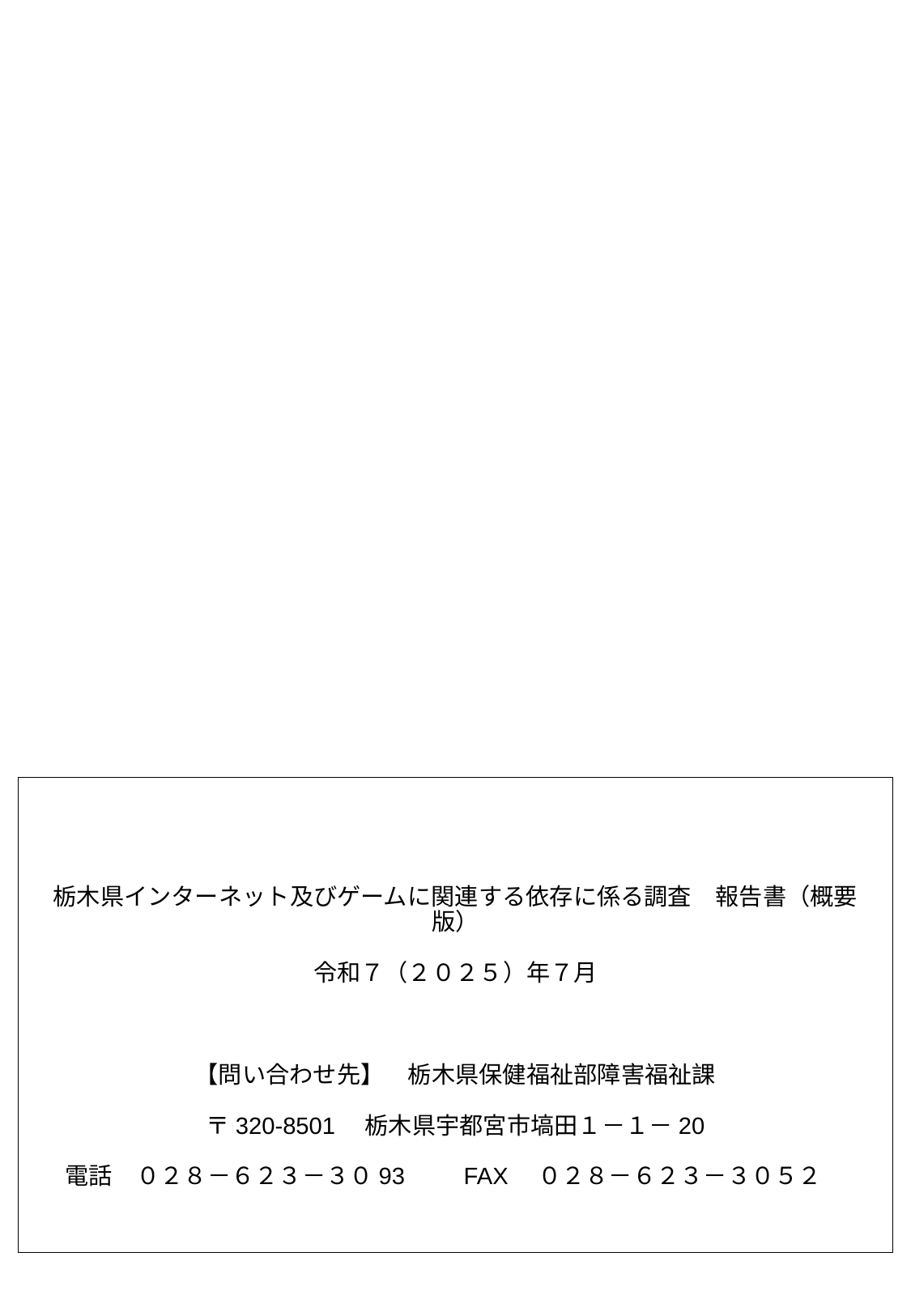

# 栃木県インターネット及びゲームに関連する依存に係る調査　報告書（概要版） 令和７（２０２５）年７月 【問い合わせ先】　栃木県保健福祉部障害福祉課 〒320-8501　栃木県宇都宮市塙田１－１－20 電話　０２８－６２３－３０93　　FAX　０２８－６２３－３０５２